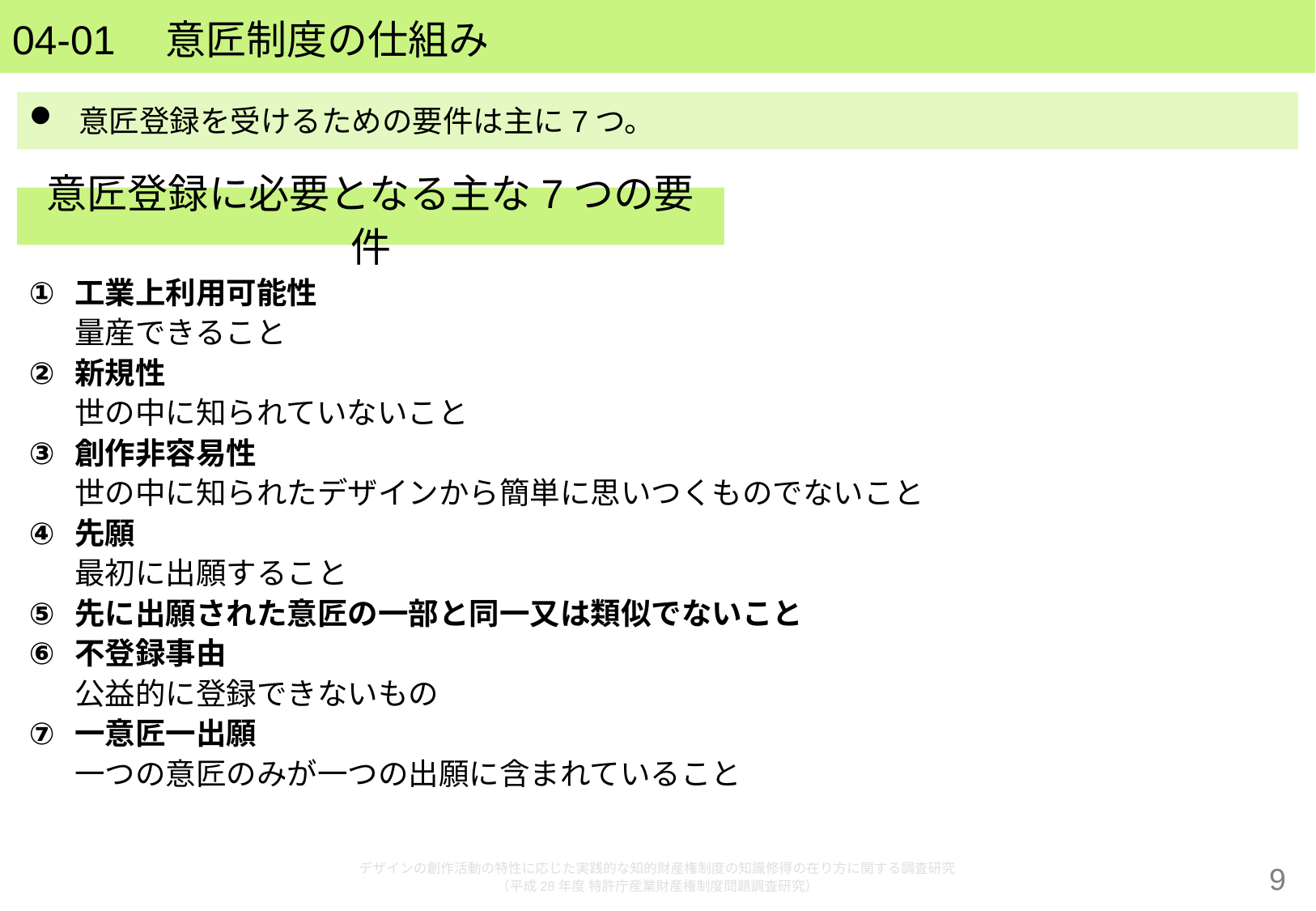

# 04-01　意匠制度の仕組み
意匠登録を受けるための要件は主に7つ。
意匠登録に必要となる主な7つの要件
工業上利用可能性
量産できること
新規性
世の中に知られていないこと
創作非容易性
世の中に知られたデザインから簡単に思いつくものでないこと
先願
最初に出願すること
先に出願された意匠の一部と同一又は類似でないこと
不登録事由
公益的に登録できないもの
一意匠一出願
一つの意匠のみが一つの出願に含まれていること
デザインの創作活動の特性に応じた実践的な知的財産権制度の知識修得の在り方に関する調査研究
（平成28年度 特許庁産業財産権制度問題調査研究）
9